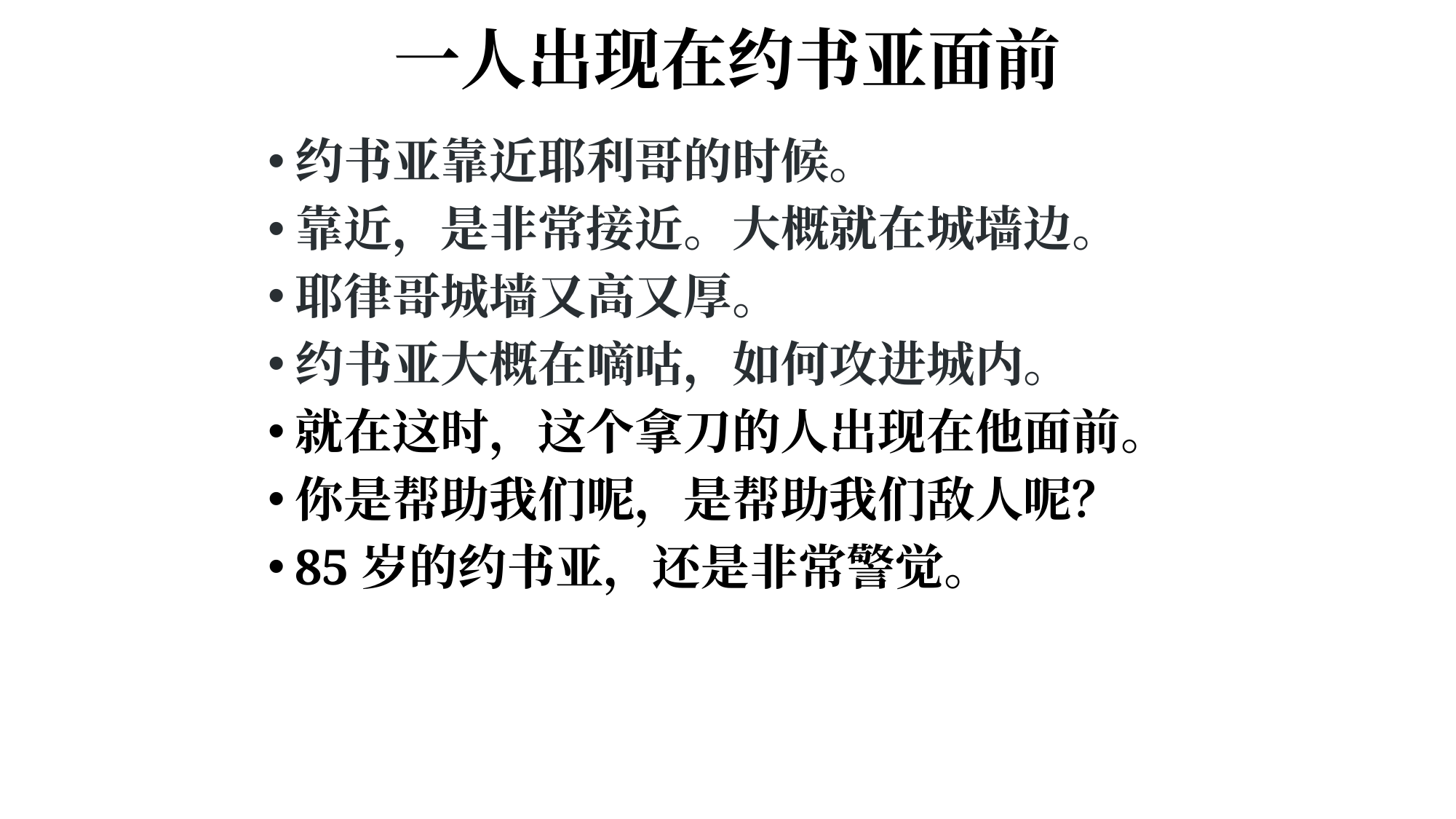

# 一人出现在约书亚面前
约书亚靠近耶利哥的时候。
靠近，是非常接近。大概就在城墙边。
耶律哥城墙又高又厚。
约书亚大概在嘀咕，如何攻进城内。
就在这时，这个拿刀的人出现在他面前。
你是帮助我们呢，是帮助我们敌人呢？
85岁的约书亚，还是非常警觉。